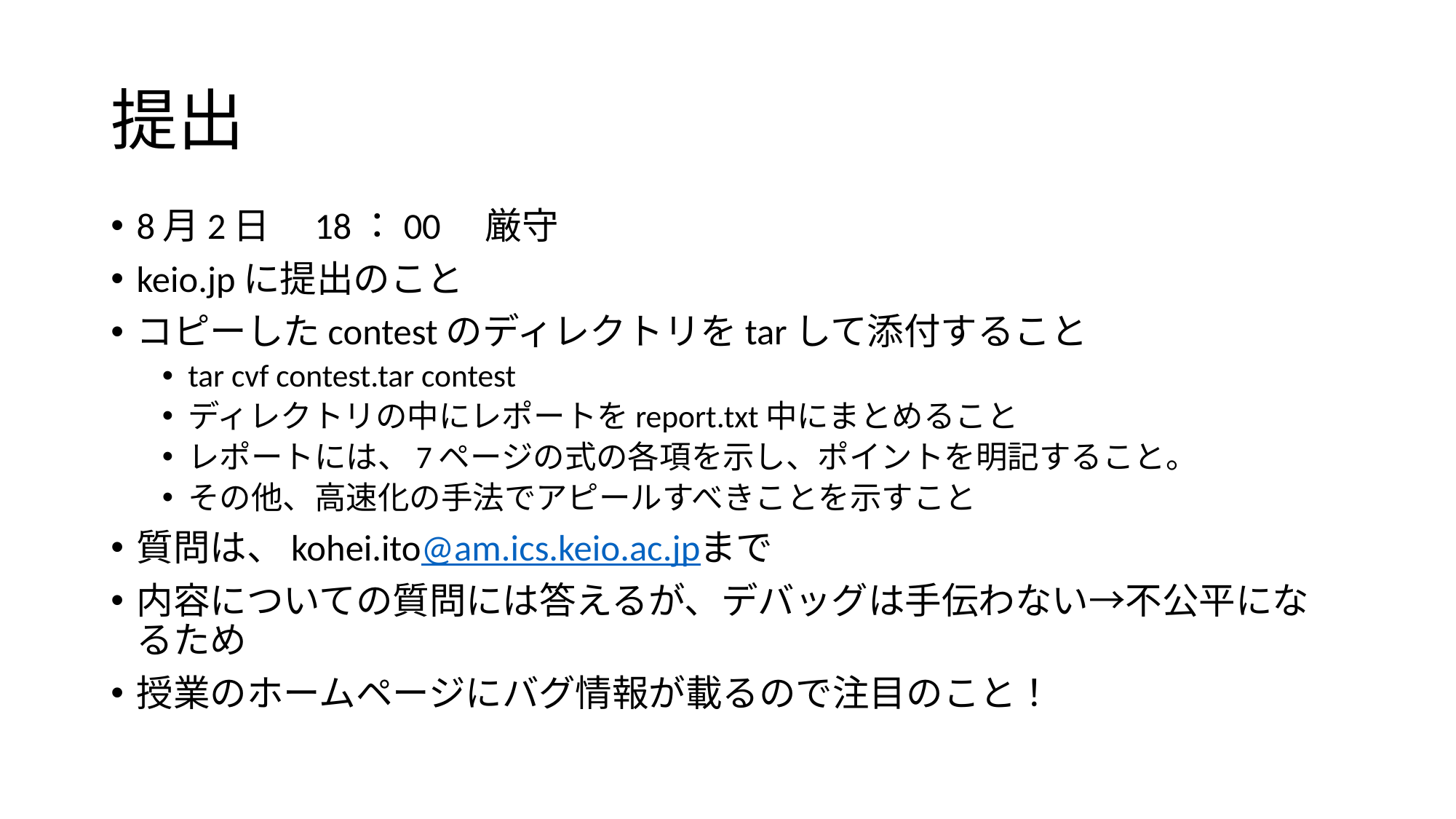

# 提出
8月2日　18：00　厳守
keio.jpに提出のこと
コピーしたcontestのディレクトリをtarして添付すること
tar cvf contest.tar contest
ディレクトリの中にレポートをreport.txt中にまとめること
レポートには、7ページの式の各項を示し、ポイントを明記すること。
その他、高速化の手法でアピールすべきことを示すこと
質問は、kohei.ito@am.ics.keio.ac.jpまで
内容についての質問には答えるが、デバッグは手伝わない→不公平になるため
授業のホームページにバグ情報が載るので注目のこと！